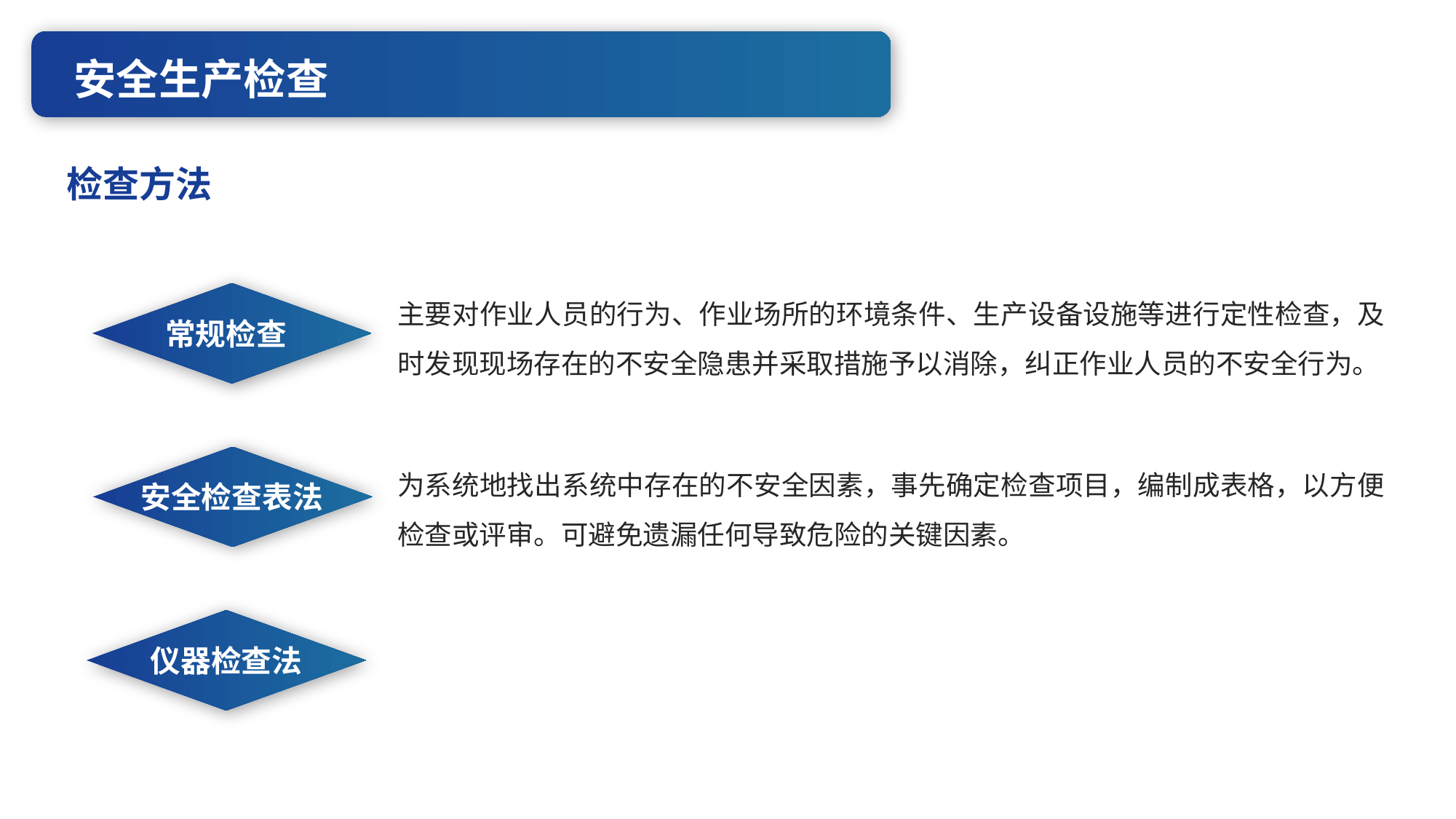

安全生产检查
检查方法

主要对作业人员的行为、作业场所的环境条件、生产设备设施等进行定性检查，及时发现现场存在的不安全隐患并采取措施予以消除，纠正作业人员的不安全行为。
常规检查

为系统地找出系统中存在的不安全因素，事先确定检查项目，编制成表格，以方便检查或评审。可避免遗漏任何导致危险的关键因素。
安全检查表法

仪器检查法